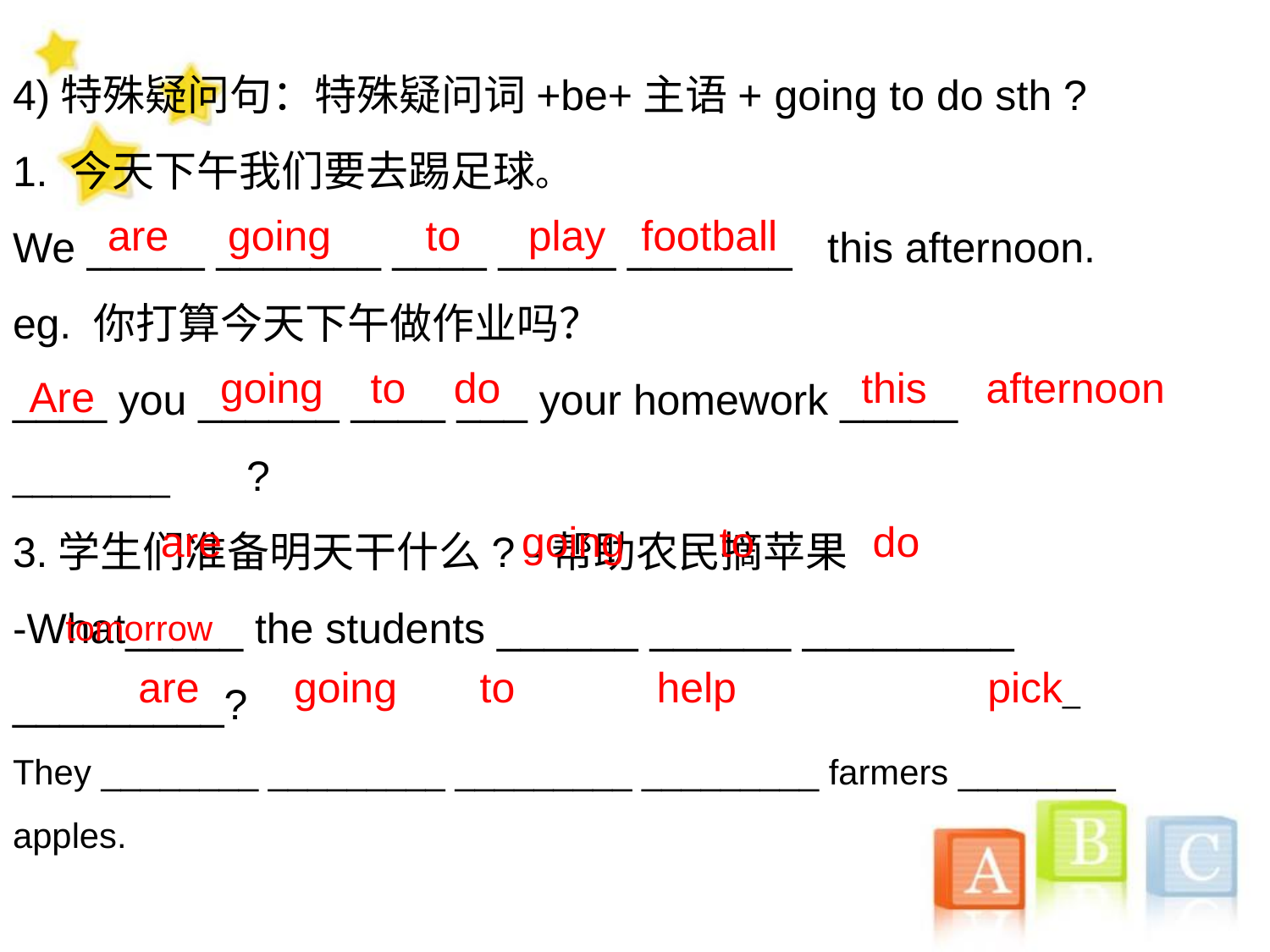

4)特殊疑问句：特殊疑问词+be+主语+ going to do sth ?
1. 今天下午我们要去踢足球。
We _____ _______ ____ _____ _______   this afternoon.
eg. 你打算今天下午做作业吗？
____ you ______ ____ ___ your homework _____ ________       ?
3.学生们准备明天干什么? -帮助农民摘苹果
-What_____ the students ______ ______ _________ _________?
They ________ _________ _________ _________ farmers ________ apples.
are     going        to     play   football
going    to    do
this     afternoon
Are
are
  going        to          do
 tomorrow
are        going       to            help
pick_